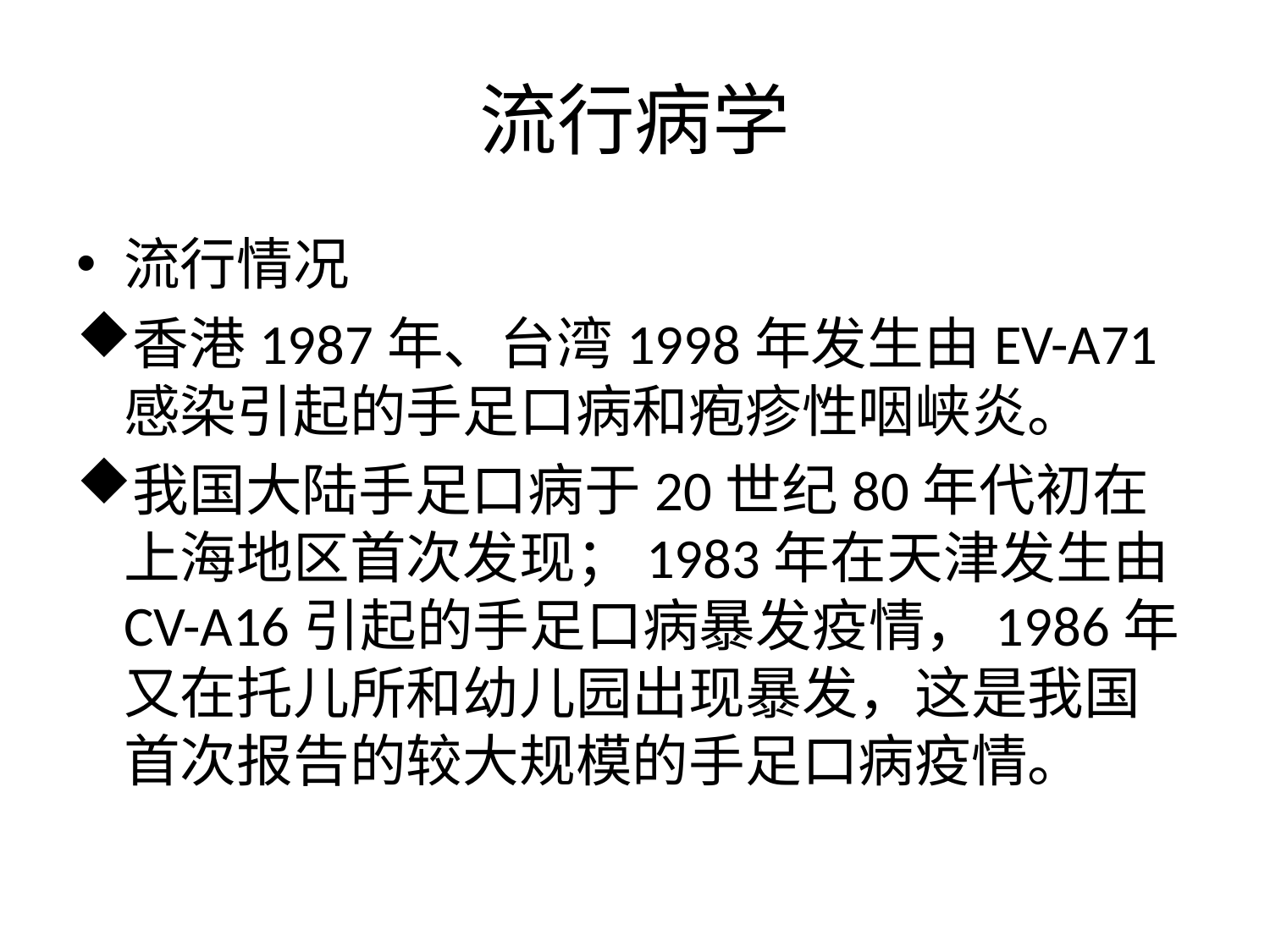

# 流行病学
流行情况
香港1987年、台湾1998年发生由EV-A71感染引起的手足口病和疱疹性咽峡炎。
我国大陆手足口病于20世纪80年代初在上海地区首次发现；1983年在天津发生由CV-A16引起的手足口病暴发疫情，1986年又在托儿所和幼儿园出现暴发，这是我国首次报告的较大规模的手足口病疫情。